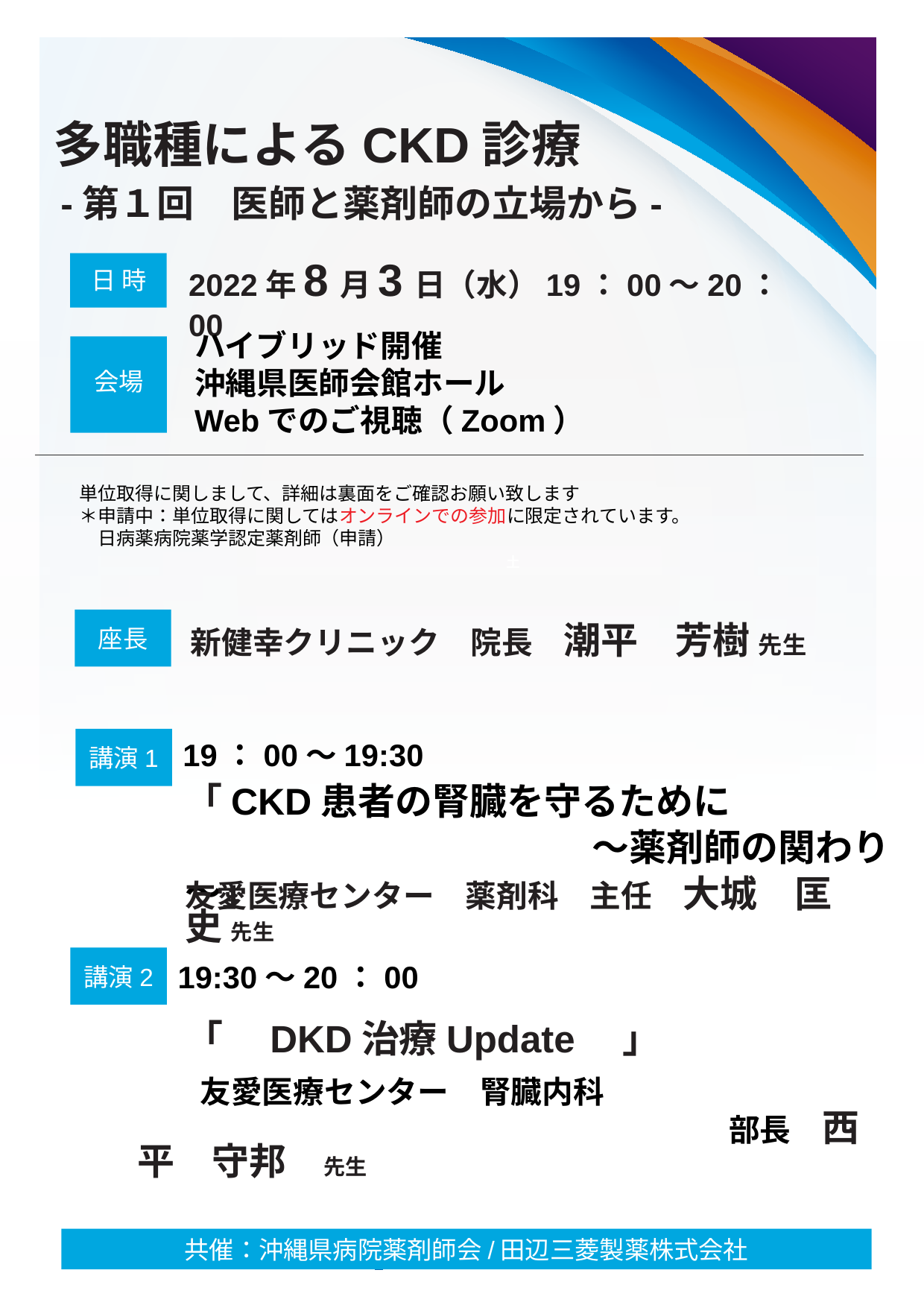

# 多職種によるCKD診療 -第１回　医師と薬剤師の立場から-
2022年8月3日（水）19：00～20：00

日 時
ハイブリッド開催
沖縄県医師会館ホール
Webでのご視聴（Zoom）

会場

単位取得に関しまして、詳細は裏面をご確認お願い致します
＊申請中：単位取得に関してはオンラインでの参加に限定されています。
　日病薬病院薬学認定薬剤師（申請）

土
新健幸クリニック　院長　潮平　芳樹 先生

座長
講演1
19：00～19:30
「CKD患者の腎臓を守るために
  　　　　　　　　　　 〜薬剤師の関わり〜」
友愛医療センター　薬剤科　主任　大城　匡史 先生
講演2
19:30～20：00
「　DKD治療Update　」
　　友愛医療センター　腎臓内科
　　　　　　　　　　　　　　　　　　　部長　西平　守邦　先生

共催：沖縄県病院薬剤師会/田辺三菱製薬株式会社